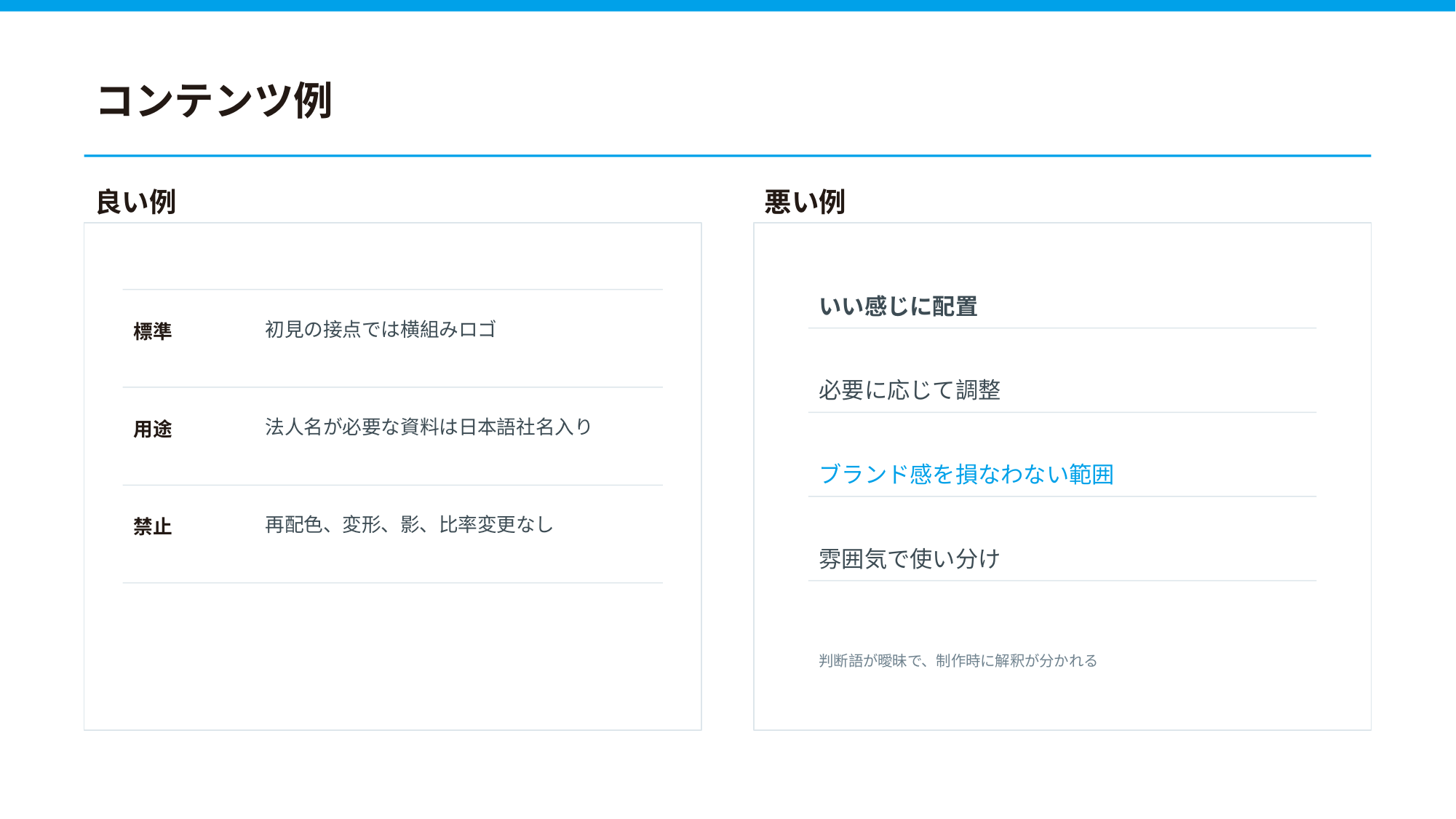

コンテンツ例

良い例
悪い例

いい感じに配置

初見の接点では横組みロゴ
標準

必要に応じて調整

法人名が必要な資料は日本語社名入り
用途

ブランド感を損なわない範囲

再配色、変形、影、比率変更なし
禁止
雰囲気で使い分け

判断語が曖昧で、制作時に解釈が分かれる